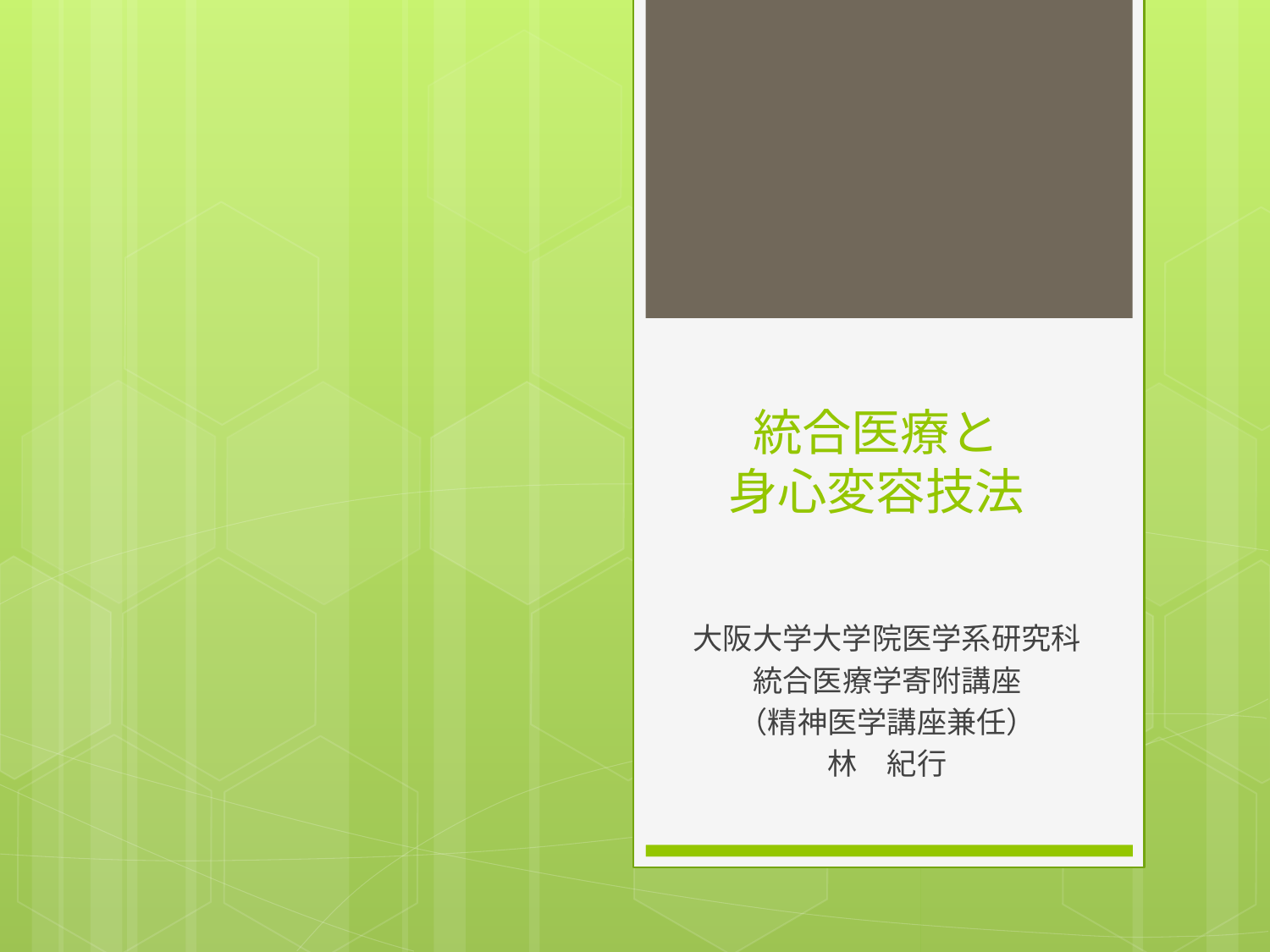

# 統合医療と 身心変容技法
大阪大学大学院医学系研究科
統合医療学寄附講座
（精神医学講座兼任）
林　紀行